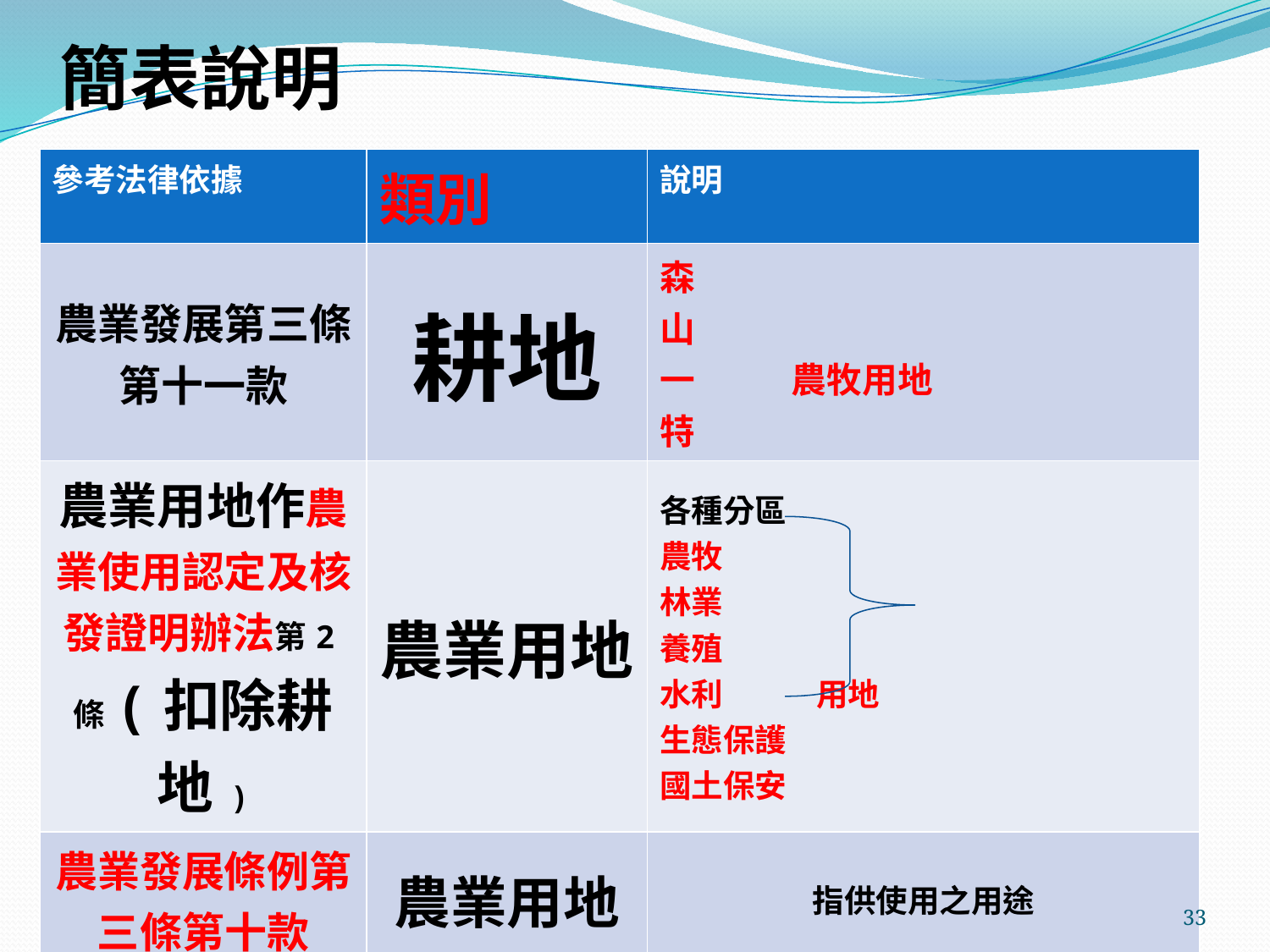

# 簡表說明
| 參考法律依據 | 類別 | 說明 |
| --- | --- | --- |
| 農業發展第三條 第十一款 | 耕地 | 森 山 一 農牧用地 特 |
| 農業用地作農業使用認定及核發證明辦法第2條(扣除耕地) | 農業用地 | 各種分區 農牧 林業 養殖 水利 用地 生態保護 國土保安 |
| 農業發展條例第三條第十款 | 農業用地 | 指供使用之用途 |
| 農業發展條例第38-1條 | 視為農業用地 | 平均地權條例施行細則 92年10月15日修正前第34條 |

33